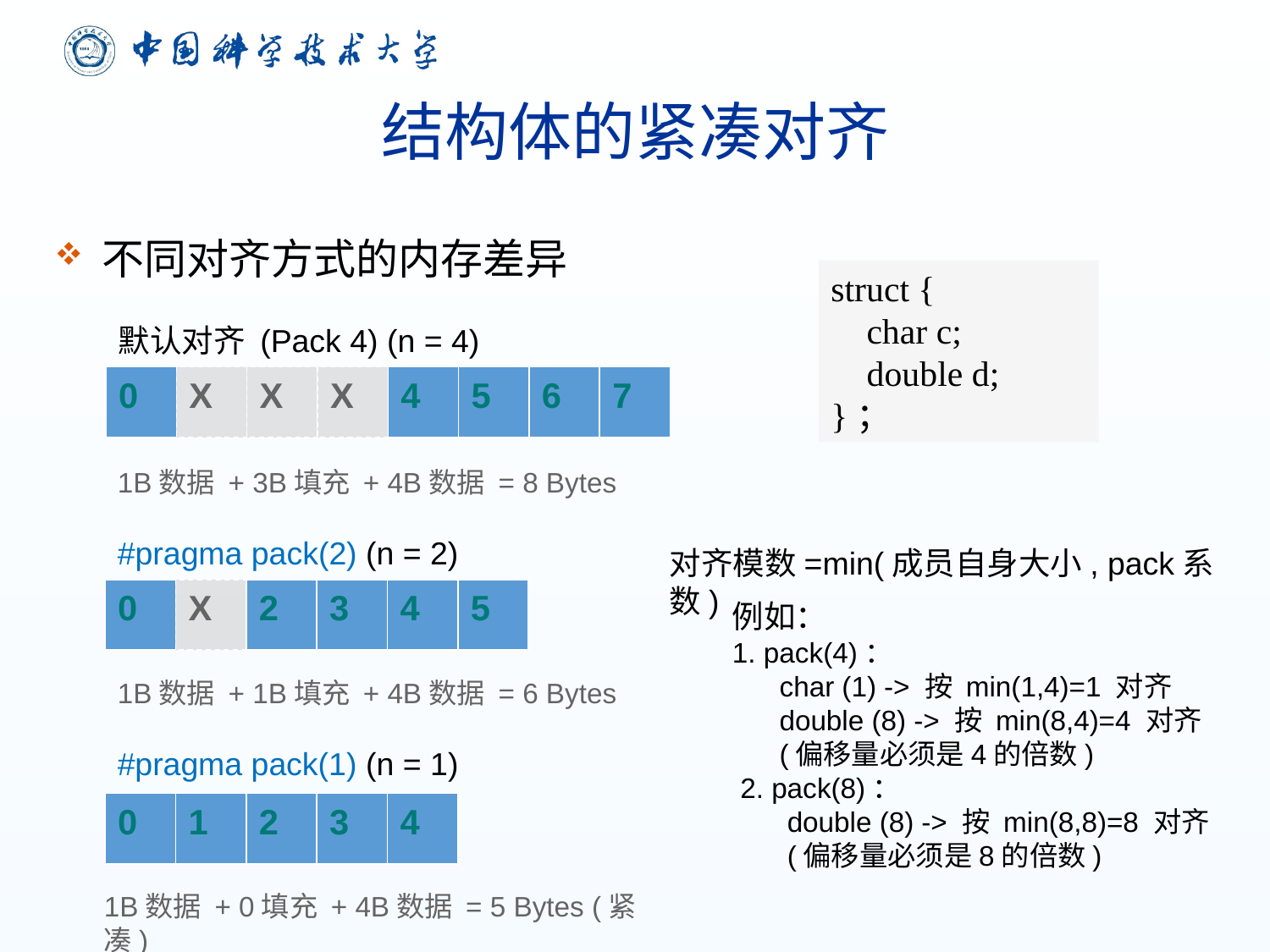

# 结构体的紧凑对齐
不同对齐方式的内存差异
struct {
    char c;
    double d;
}；
默认对齐 (Pack 4) (n = 4)
0
X
X
X
4
5
6
7
1B数据 + 3B填充 + 4B数据 = 8 Bytes
#pragma pack(2) (n = 2)
对齐模数=min(成员自身大小, pack系数)
0
X
2
3
4
5
例如：
1. pack(4)：
      char (1) -> 按 min(1,4)=1 对齐
      double (8) -> 按 min(8,4)=4 对齐
      (偏移量必须是4的倍数)
 2. pack(8)：
       double (8) -> 按 min(8,8)=8 对齐
       (偏移量必须是8的倍数)
1B数据 + 1B填充 + 4B数据 = 6 Bytes
#pragma pack(1) (n = 1)
0
1
2
3
4
1B数据 + 0填充 + 4B数据 = 5 Bytes (紧凑)